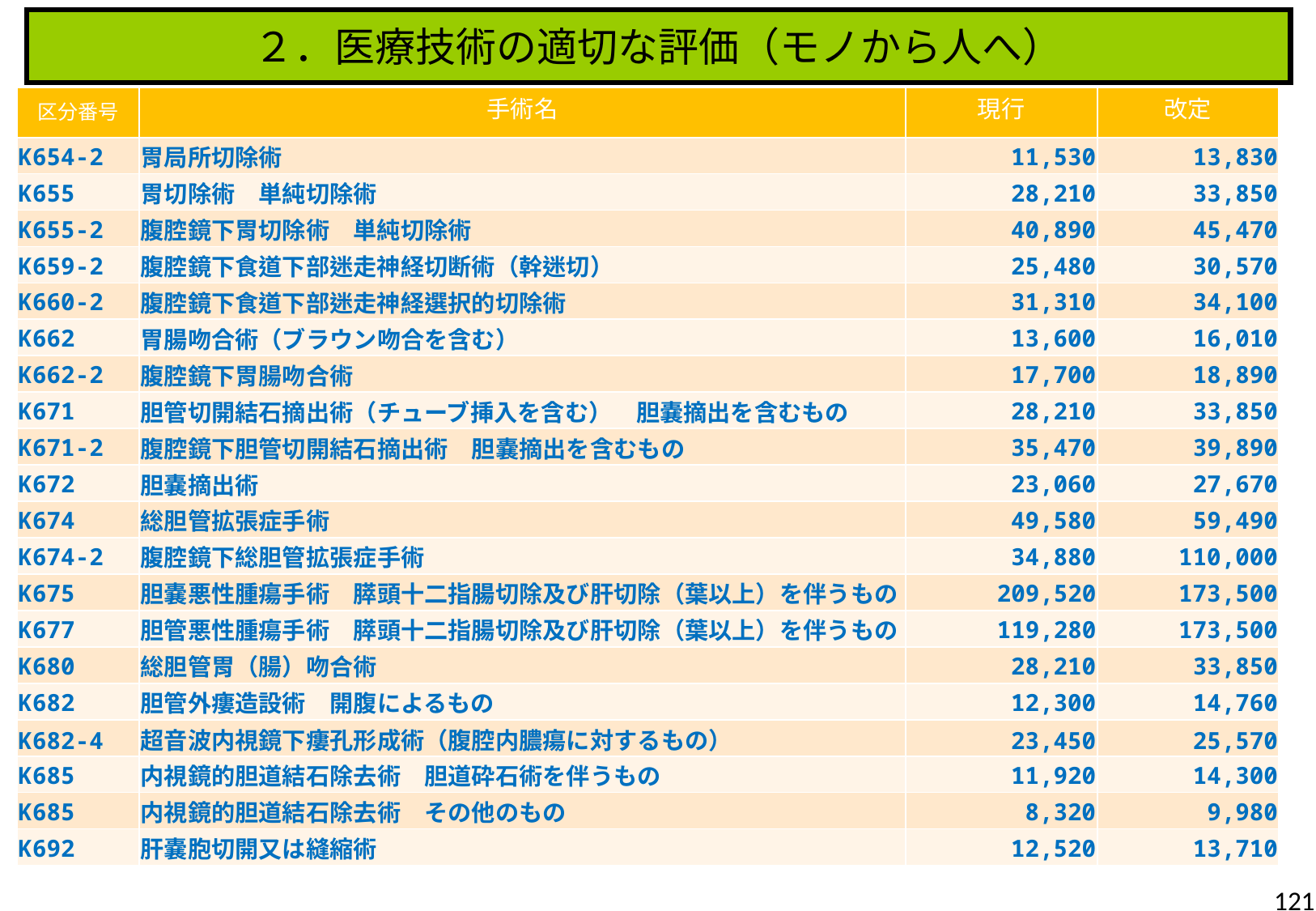

２．医療技術の適切な評価（モノから人へ）
| 区分番号 | 手術名 | 現行 | 改定 |
| --- | --- | --- | --- |
| K654-2 | 胃局所切除術 | 11,530 | 13,830 |
| K655 | 胃切除術　単純切除術 | 28,210 | 33,850 |
| K655-2 | 腹腔鏡下胃切除術　単純切除術 | 40,890 | 45,470 |
| K659-2 | 腹腔鏡下食道下部迷走神経切断術（幹迷切） | 25,480 | 30,570 |
| K660-2 | 腹腔鏡下食道下部迷走神経選択的切除術 | 31,310 | 34,100 |
| K662 | 胃腸吻合術（ブラウン吻合を含む） | 13,600 | 16,010 |
| K662-2 | 腹腔鏡下胃腸吻合術 | 17,700 | 18,890 |
| K671 | 胆管切開結石摘出術（チューブ挿入を含む）　胆嚢摘出を含むもの | 28,210 | 33,850 |
| K671-2 | 腹腔鏡下胆管切開結石摘出術　胆嚢摘出を含むもの | 35,470 | 39,890 |
| K672 | 胆嚢摘出術 | 23,060 | 27,670 |
| K674 | 総胆管拡張症手術 | 49,580 | 59,490 |
| K674-2 | 腹腔鏡下総胆管拡張症手術 | 34,880 | 110,000 |
| K675 | 胆嚢悪性腫瘍手術　膵頭十二指腸切除及び肝切除（葉以上）を伴うもの | 209,520 | 173,500 |
| K677 | 胆管悪性腫瘍手術　膵頭十二指腸切除及び肝切除（葉以上）を伴うもの | 119,280 | 173,500 |
| K680 | 総胆管胃（腸）吻合術 | 28,210 | 33,850 |
| K682 | 胆管外瘻造設術　開腹によるもの | 12,300 | 14,760 |
| K682-4 | 超音波内視鏡下瘻孔形成術（腹腔内膿瘍に対するもの） | 23,450 | 25,570 |
| K685 | 内視鏡的胆道結石除去術　胆道砕石術を伴うもの | 11,920 | 14,300 |
| K685 | 内視鏡的胆道結石除去術　その他のもの | 8,320 | 9,980 |
| K692 | 肝嚢胞切開又は縫縮術 | 12,520 | 13,710 |
121